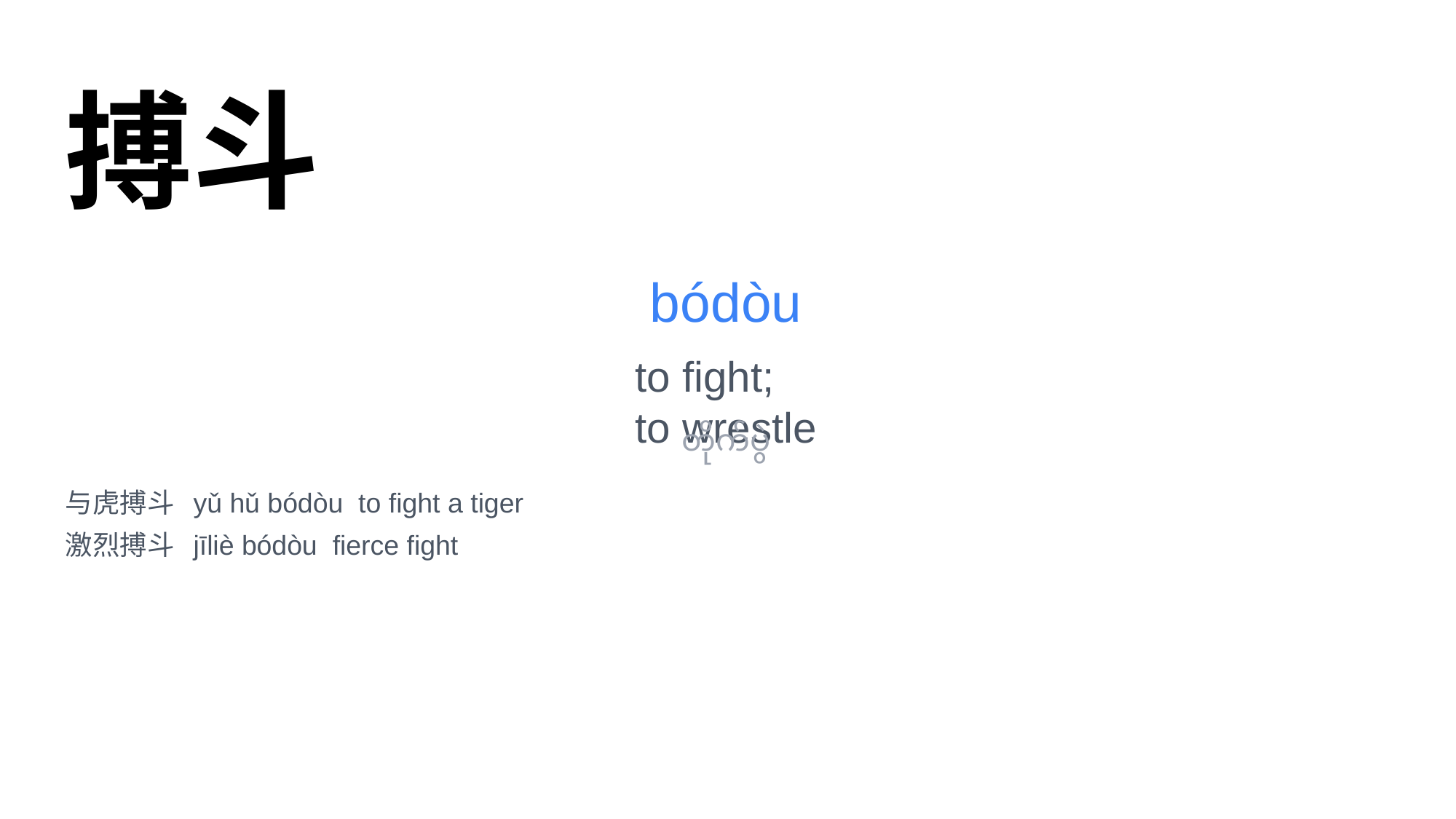

搏斗
bódòu
to fight;
to wrestle
တိုက်ပွဲ
与虎搏斗  yǔ hǔ bódòu  to fight a tiger
激烈搏斗  jīliè bódòu  fierce fight